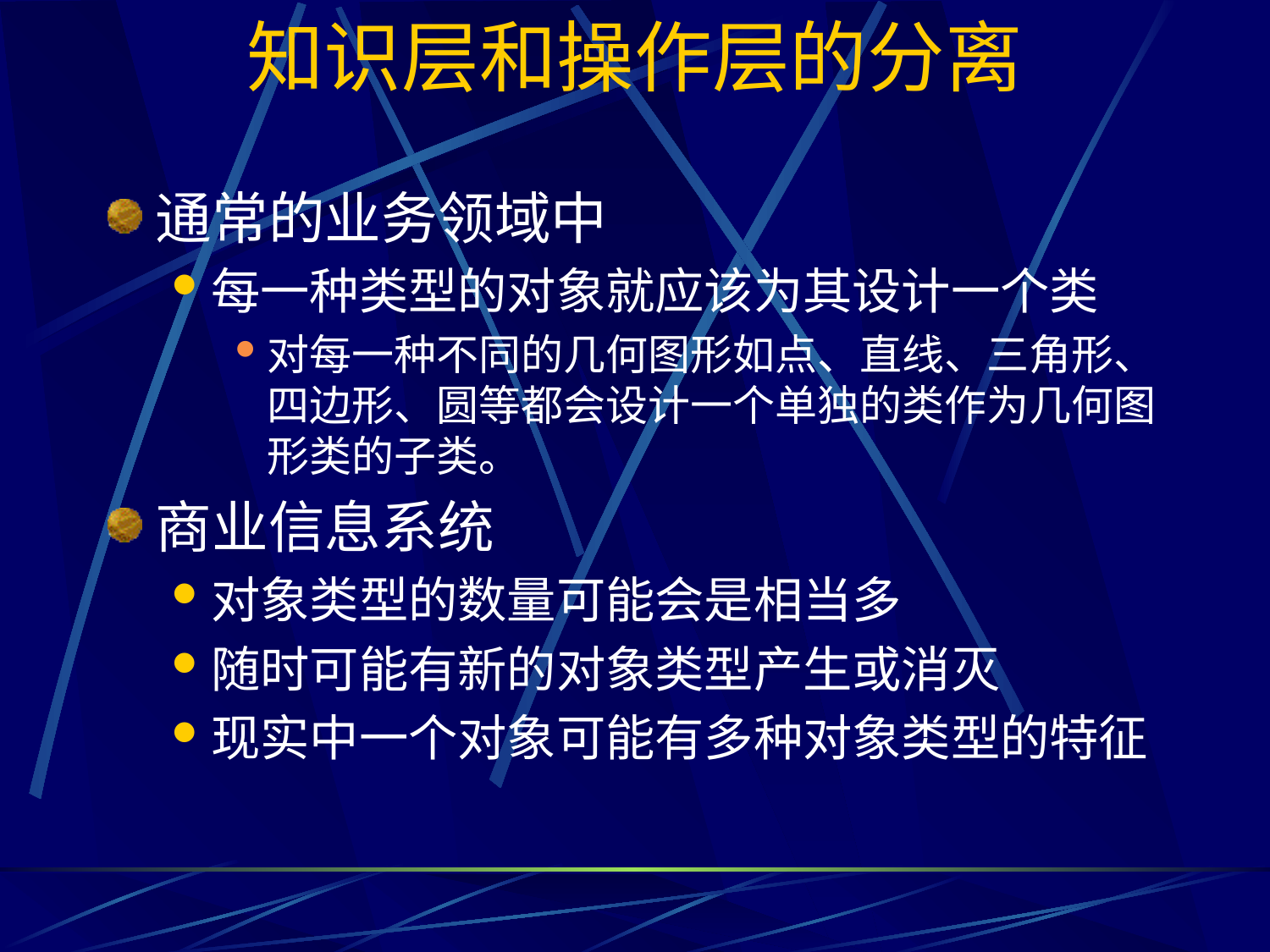

# 知识层和操作层的分离
通常的业务领域中
每一种类型的对象就应该为其设计一个类
对每一种不同的几何图形如点、直线、三角形、四边形、圆等都会设计一个单独的类作为几何图形类的子类。
商业信息系统
对象类型的数量可能会是相当多
随时可能有新的对象类型产生或消灭
现实中一个对象可能有多种对象类型的特征